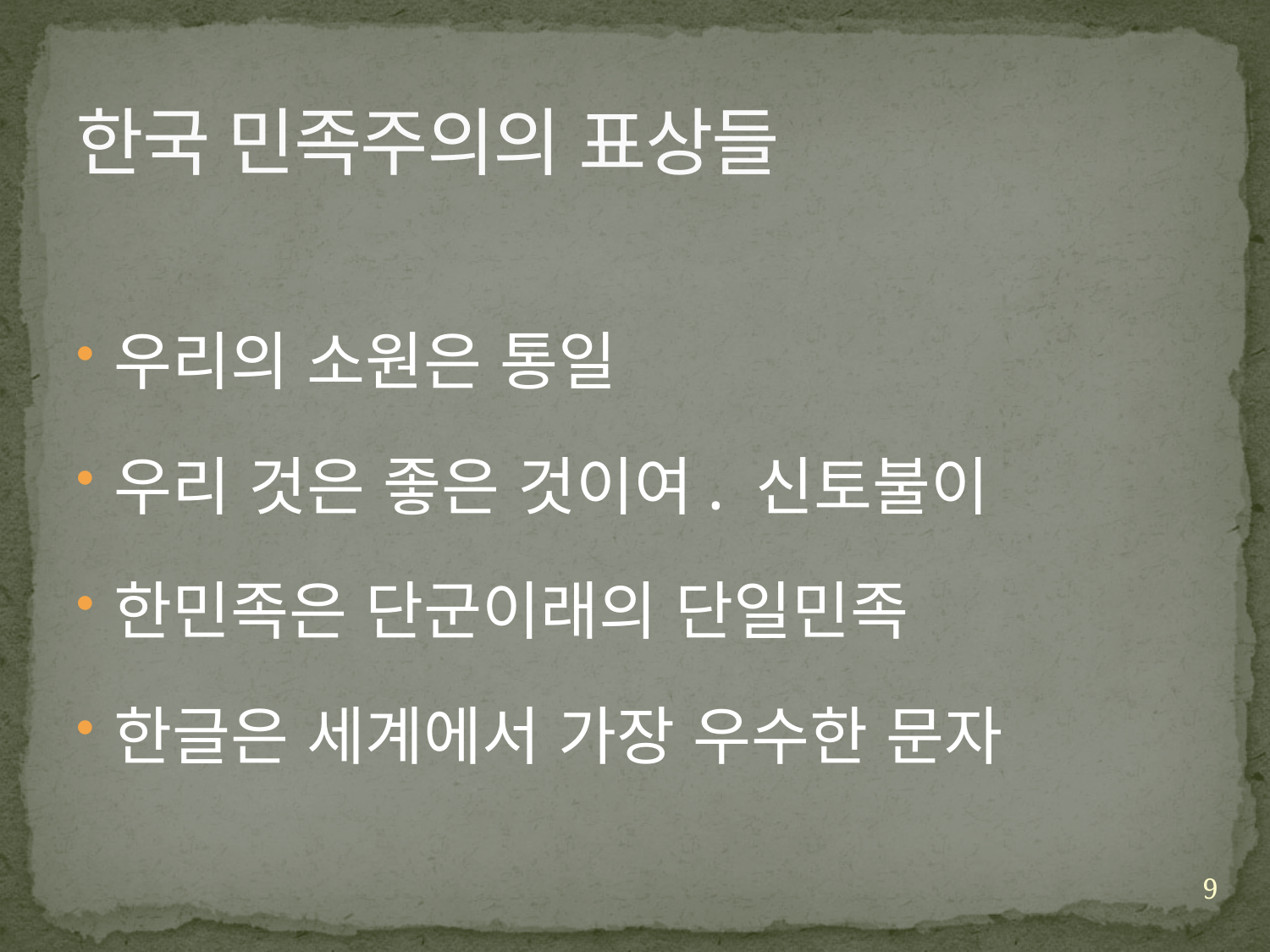

# 한국 민족주의의 표상들

우리의 소원은 통일
우리 것은 좋은 것이여. 신토불이
한민족은 단군이래의 단일민족
한글은 세계에서 가장 우수한 문자
9